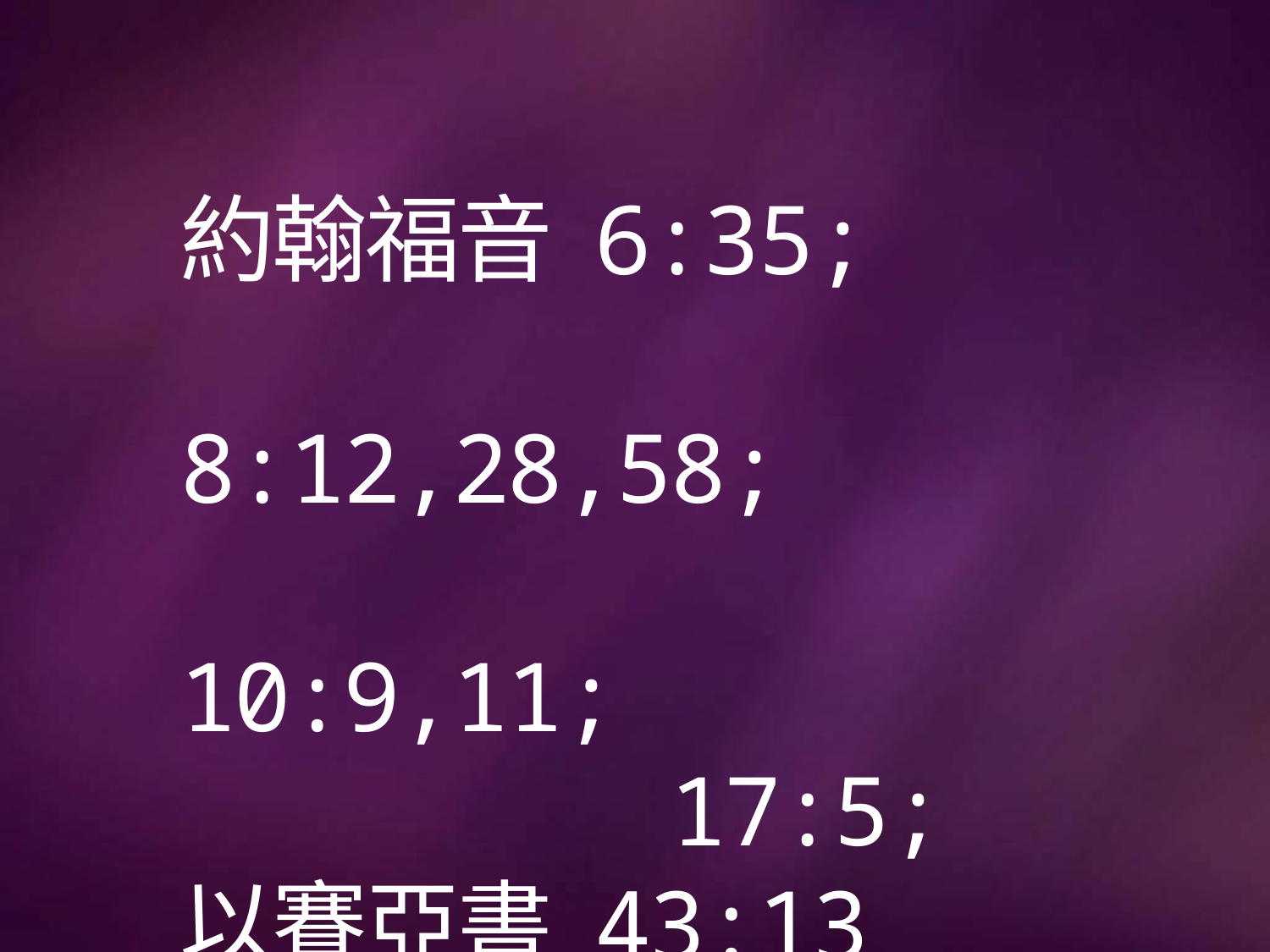

# 約翰福音 6:35; 8:12,28,58; 10:9,11; 17:5; 以賽亞書 43:13